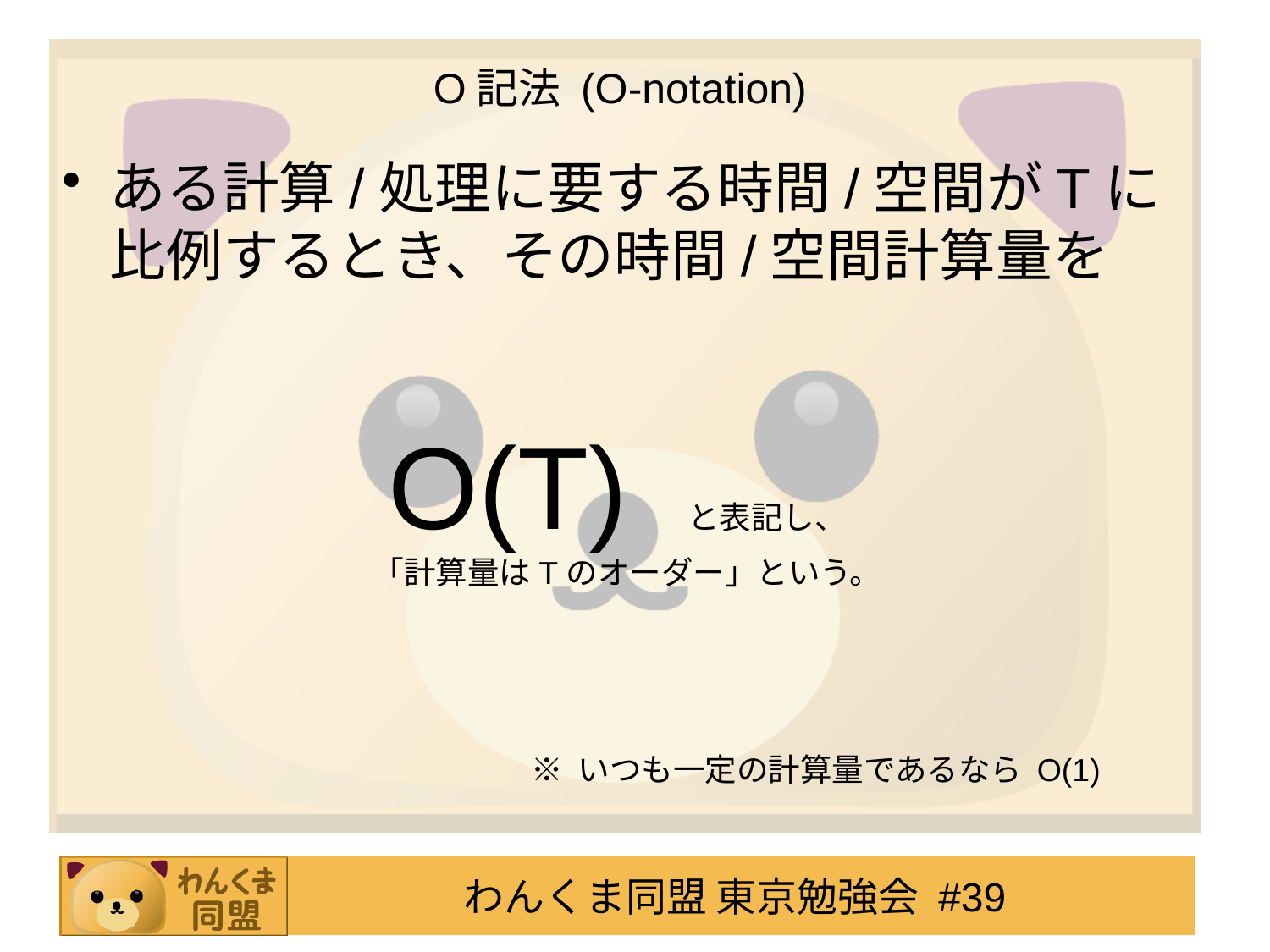

# O記法 (O-notation)
ある計算/処理に要する時間/空間がTに比例するとき、その時間/空間計算量を
O(T) と表記し、
｢計算量はTのオーダー」という。
※ いつも一定の計算量であるなら O(1)